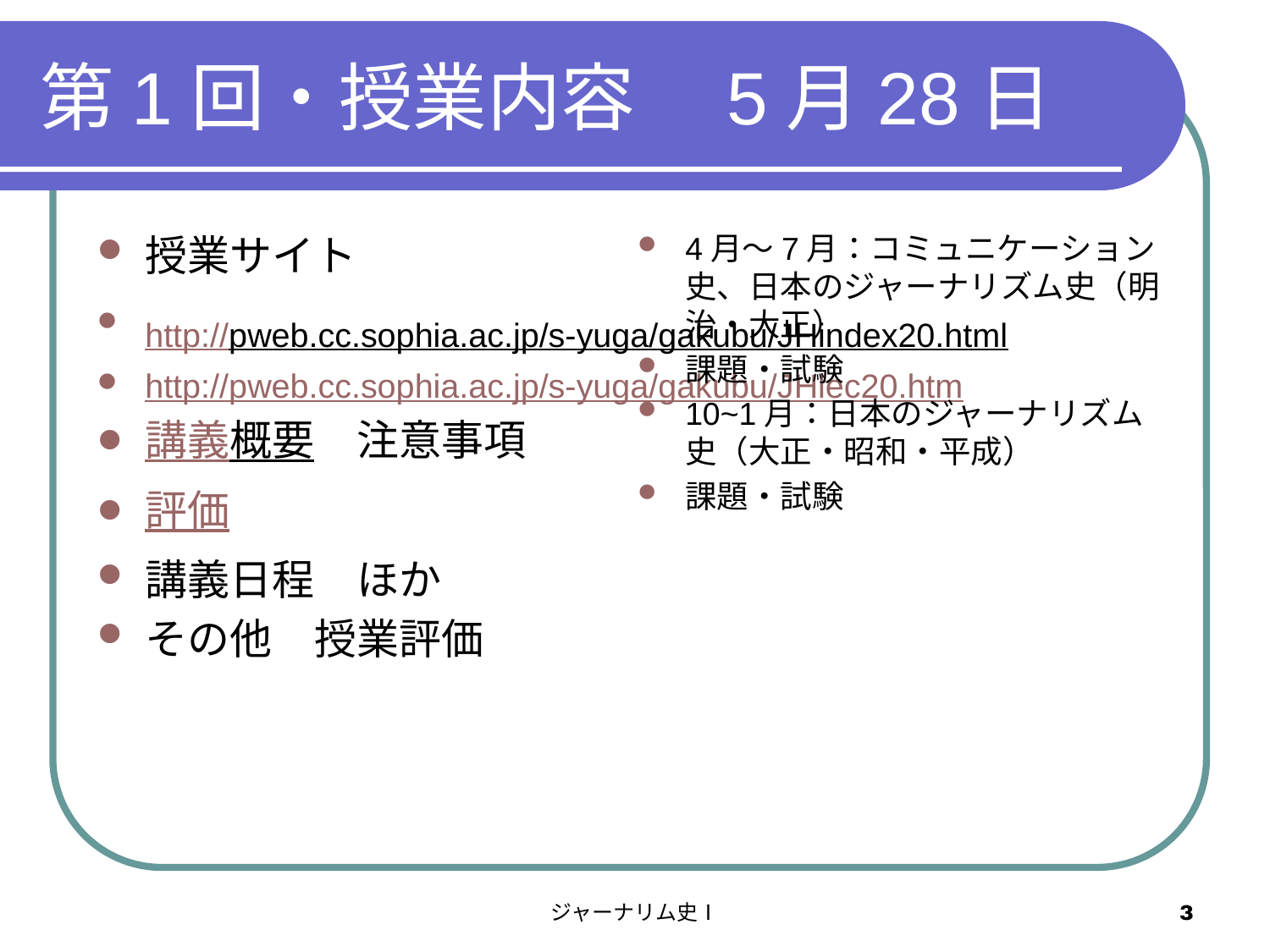

# 第1回・授業内容　5月28日
授業サイト
http://pweb.cc.sophia.ac.jp/s-yuga/gakubu/JHindex20.html
http://pweb.cc.sophia.ac.jp/s-yuga/gakubu/JHlec20.htm
講義概要　注意事項
評価
講義日程　ほか
その他　授業評価
4月～7月：コミュニケーション史、日本のジャーナリズム史（明治・大正）
課題・試験
10~1月：日本のジャーナリズム史（大正・昭和・平成）
課題・試験

ジャーナリム史Ⅰ
3